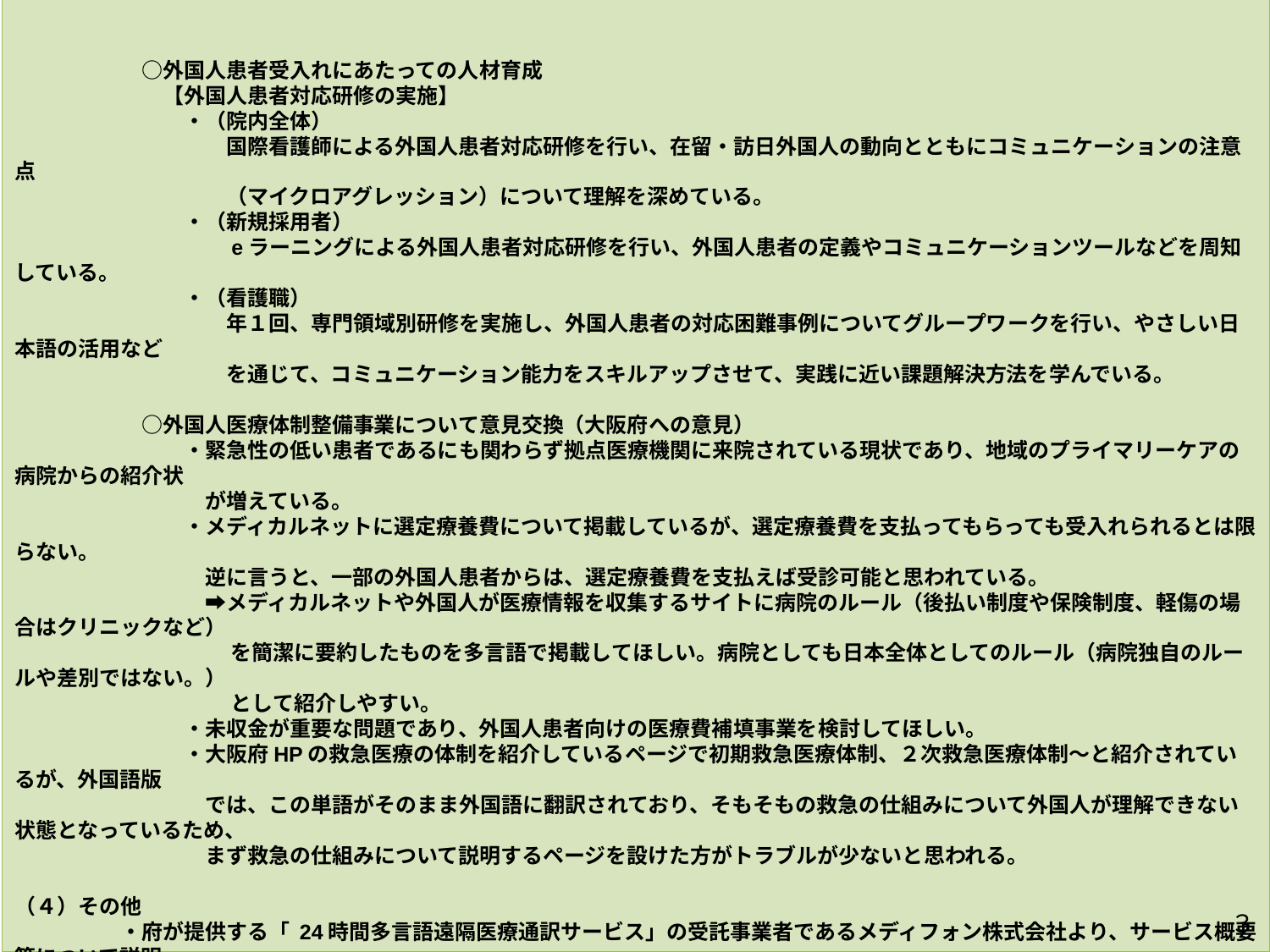

○外国人患者受入れにあたっての人材育成
　　　　　　　【外国人患者対応研修の実施】
　　　　　　　　・（院内全体）
　　　　　　　　　　国際看護師による外国人患者対応研修を行い、在留・訪日外国人の動向とともにコミュニケーションの注意点
　　　　　　　　　　（マイクロアグレッション）について理解を深めている。
　　　　　　　　・（新規採用者）
　　　　　　　　　　eラーニングによる外国人患者対応研修を行い、外国人患者の定義やコミュニケーションツールなどを周知している。
　　　　　　　　・（看護職）
　　　　　　　　　　年１回、専門領域別研修を実施し、外国人患者の対応困難事例についてグループワークを行い、やさしい日本語の活用など
　　　　　　　　　　を通じて、コミュニケーション能力をスキルアップさせて、実践に近い課題解決方法を学んでいる。

　　　　　　○外国人医療体制整備事業について意見交換（大阪府への意見）
　　　　　　　　・緊急性の低い患者であるにも関わらず拠点医療機関に来院されている現状であり、地域のプライマリーケアの病院からの紹介状
　　　　　　　　　が増えている。
　　　　　　　　・メディカルネットに選定療養費について掲載しているが、選定療養費を支払ってもらっても受入れられるとは限らない。
　　　　　　　　　逆に言うと、一部の外国人患者からは、選定療養費を支払えば受診可能と思われている。
　　　　　　　　　➡メディカルネットや外国人が医療情報を収集するサイトに病院のルール（後払い制度や保険制度、軽傷の場合はクリニックなど）
　　　　　　　　　　 を簡潔に要約したものを多言語で掲載してほしい。病院としても日本全体としてのルール（病院独自のルールや差別ではない。）
　　　　　　　　　　 として紹介しやすい。
　　　　　　　　・未収金が重要な問題であり、外国人患者向けの医療費補填事業を検討してほしい。
　　　　　　　　・大阪府HPの救急医療の体制を紹介しているページで初期救急医療体制、２次救急医療体制～と紹介されているが、外国語版
　　　　　　　　　では、この単語がそのまま外国語に翻訳されており、そもそもの救急の仕組みについて外国人が理解できない状態となっているため、
　　　　　　　　　まず救急の仕組みについて説明するページを設けた方がトラブルが少ないと思われる。

（４）その他
　　　　　・府が提供する「 24時間多言語遠隔医療通訳サービス」の受託事業者であるメディフォン株式会社より、サービス概要等について説明。

３